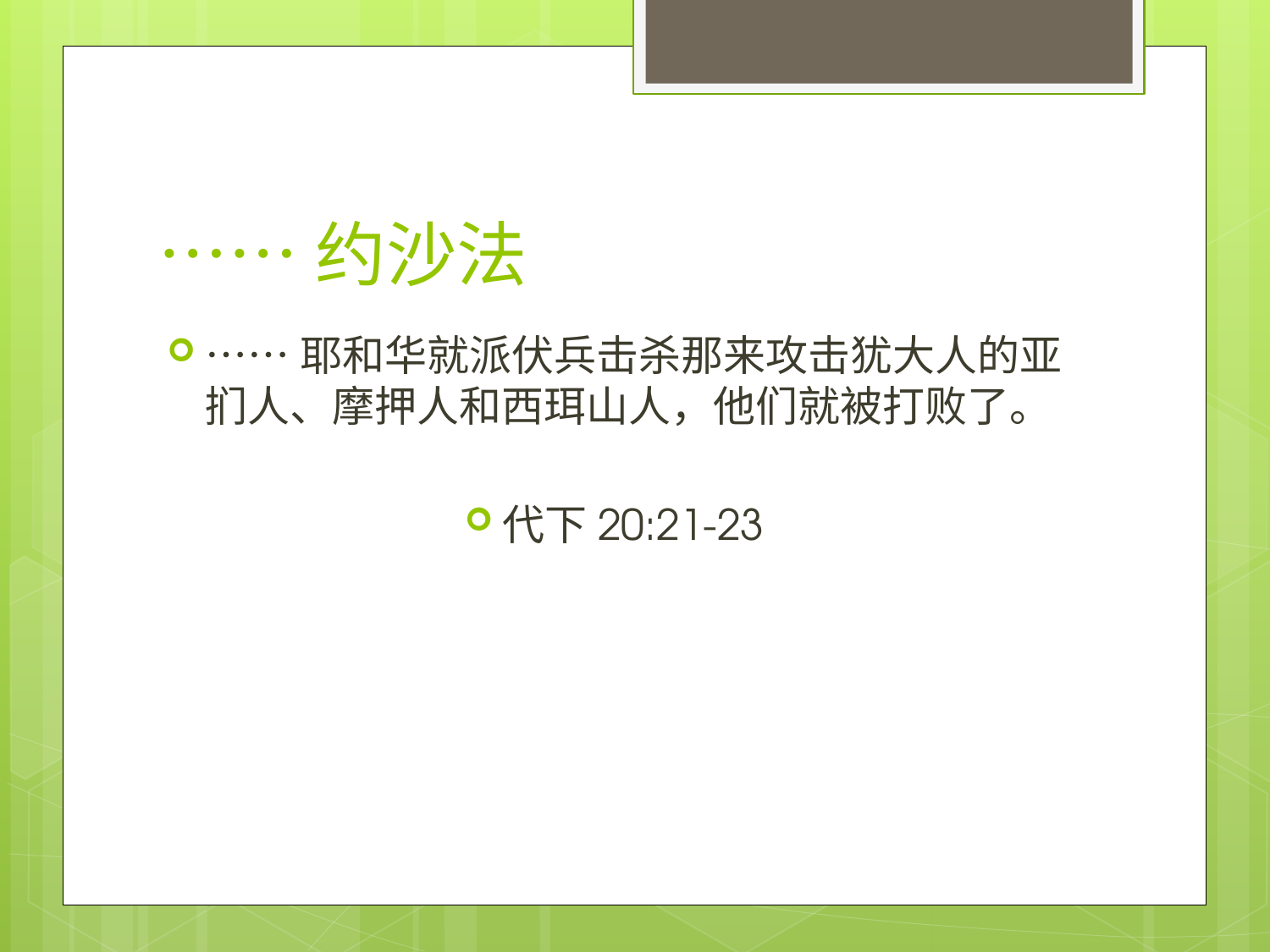

# ……约沙法
……耶和华就派伏兵击杀那来攻击犹大人的亚扪人、摩押人和西珥山人，他们就被打败了。

代下20:21-23